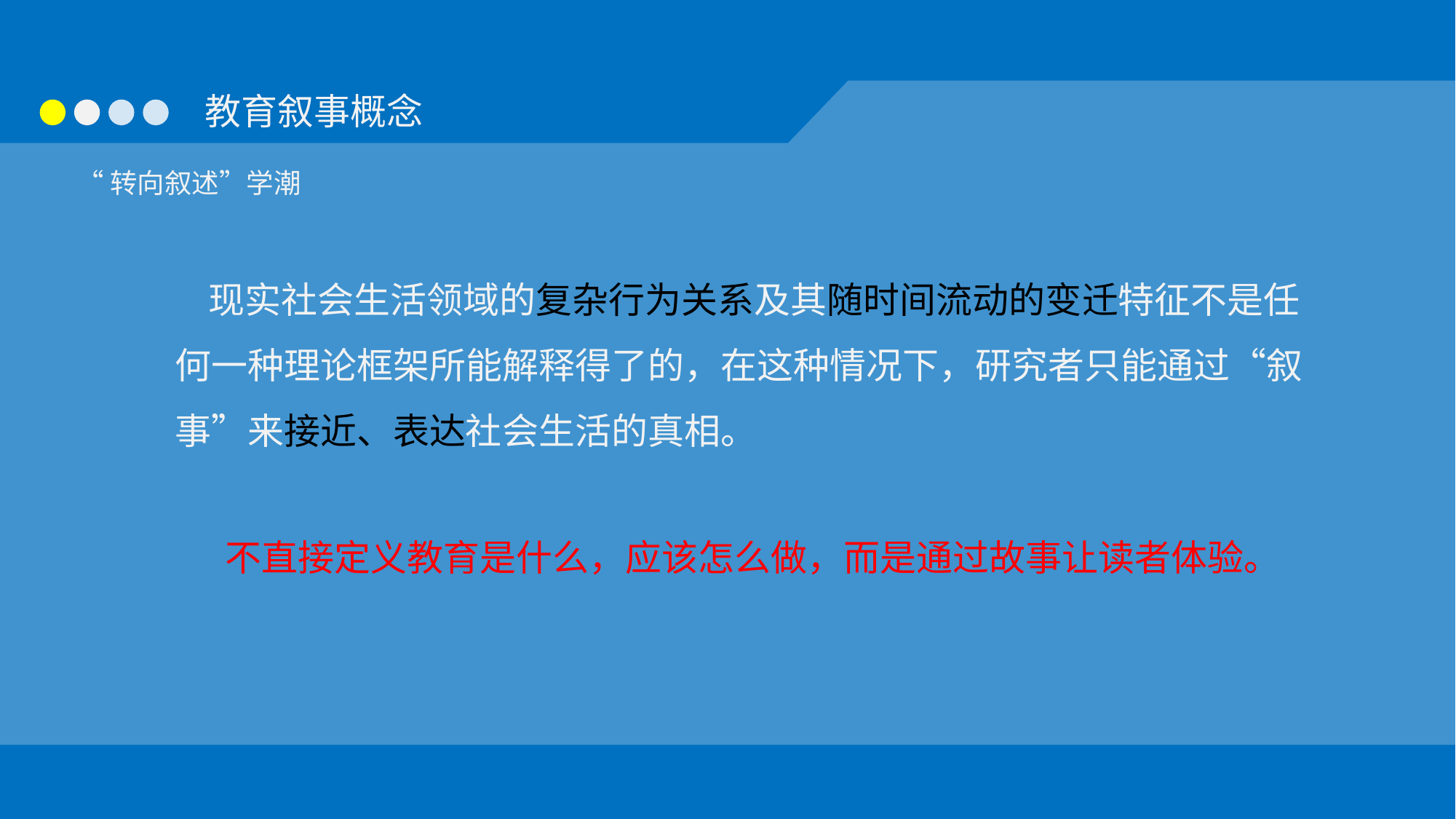

“转向叙述”学潮
现实社会生活领域的复杂行为关系及其随时间流动的变迁特征不是任何一种理论框架所能解释得了的，在这种情况下，研究者只能通过“叙事”来接近、表达社会生活的真相。
不直接定义教育是什么，应该怎么做，而是通过故事让读者体验。